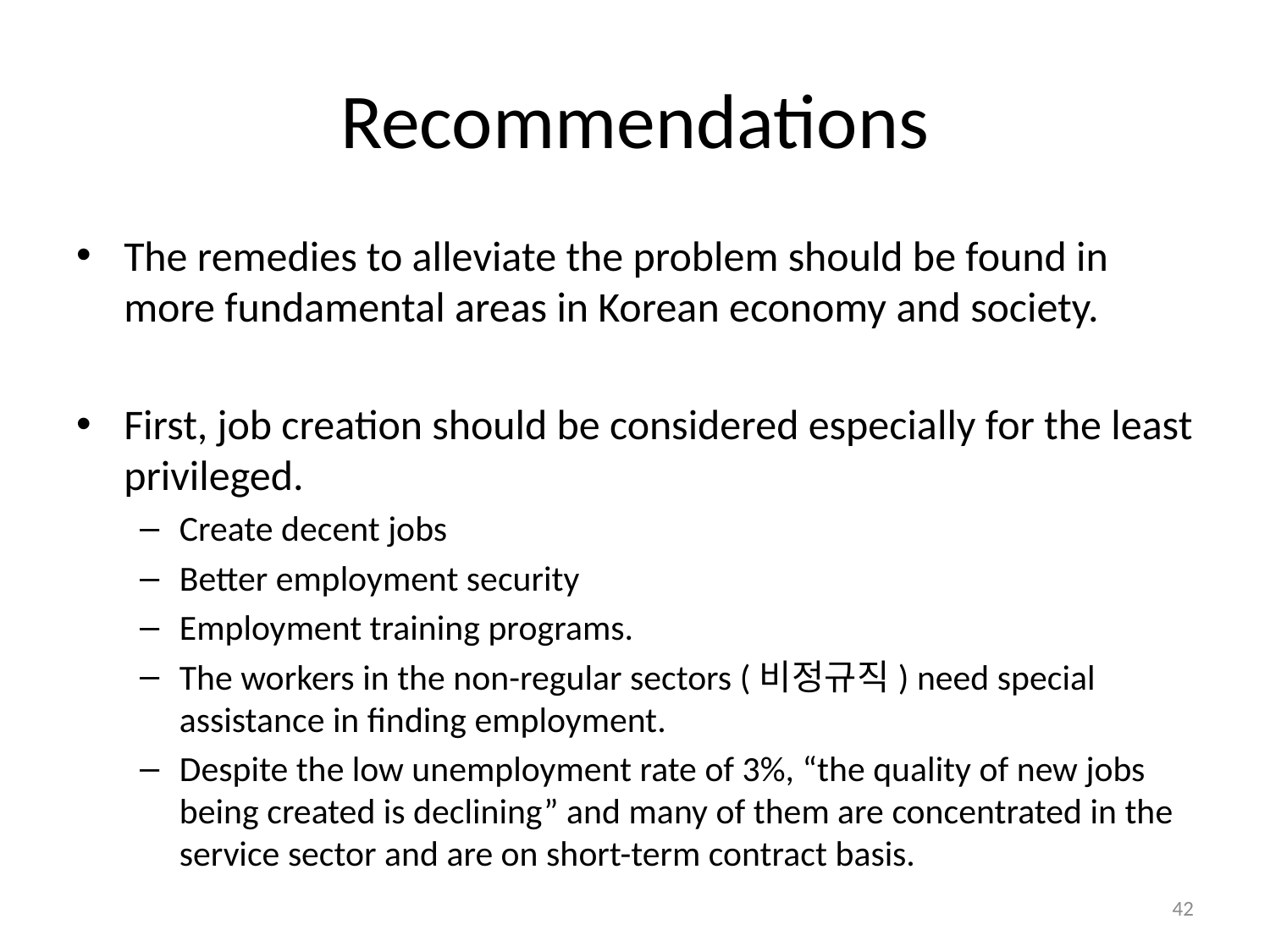

# Recommendations
The remedies to alleviate the problem should be found in more fundamental areas in Korean economy and society.

First, job creation should be considered especially for the least privileged.
Create decent jobs
Better employment security
Employment training programs.
The workers in the non-regular sectors (비정규직) need special assistance in finding employment.
Despite the low unemployment rate of 3%, “the quality of new jobs being created is declining” and many of them are concentrated in the service sector and are on short-term contract basis.
42